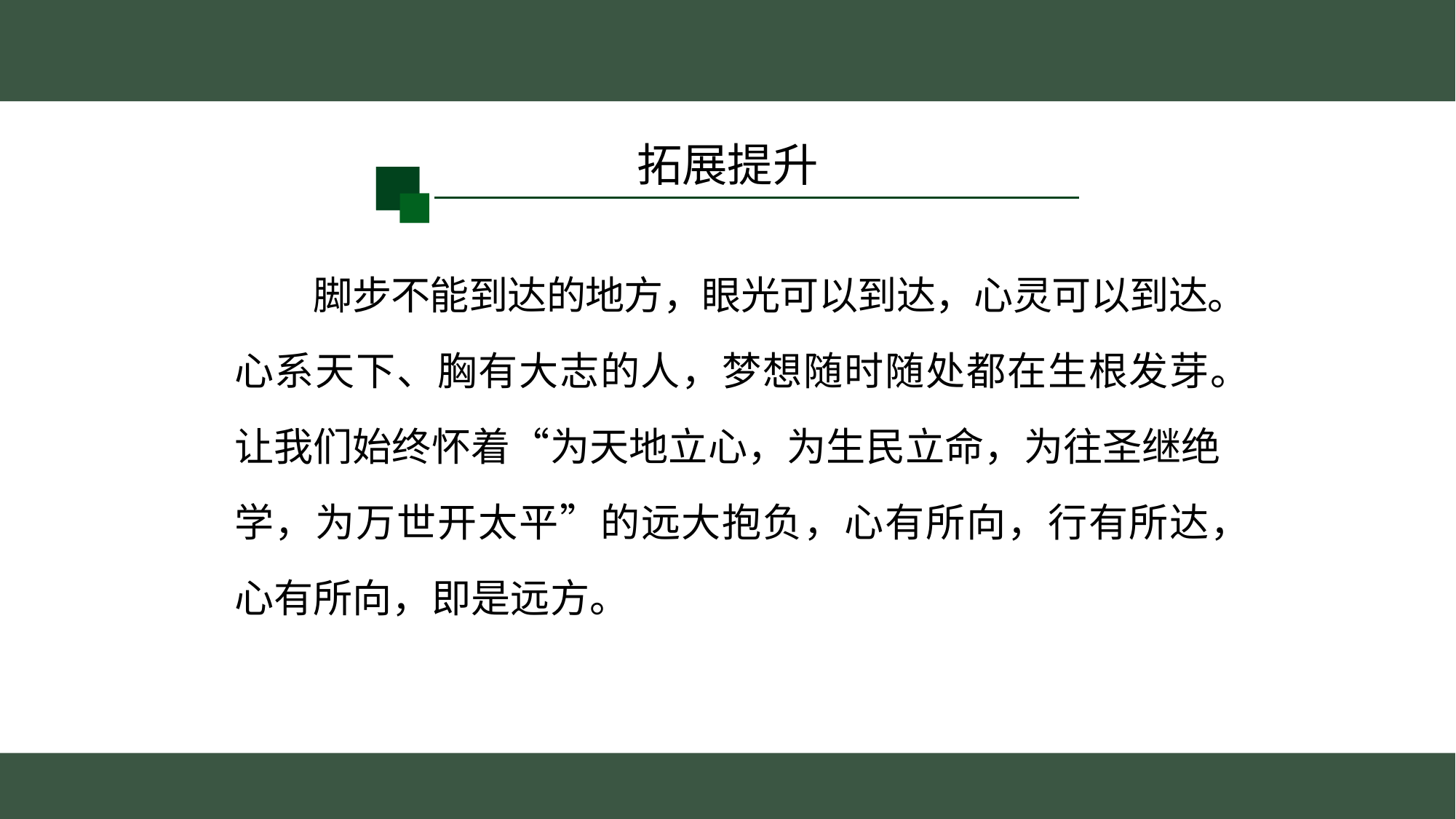

拓展提升
　　脚步不能到达的地方，眼光可以到达，心灵可以到达。
心系天下、胸有大志的人，梦想随时随处都在生根发芽。
让我们始终怀着“为天地立心，为生民立命，为往圣继绝
学，为万世开太平”的远大抱负，心有所向，行有所达，
心有所向，即是远方。